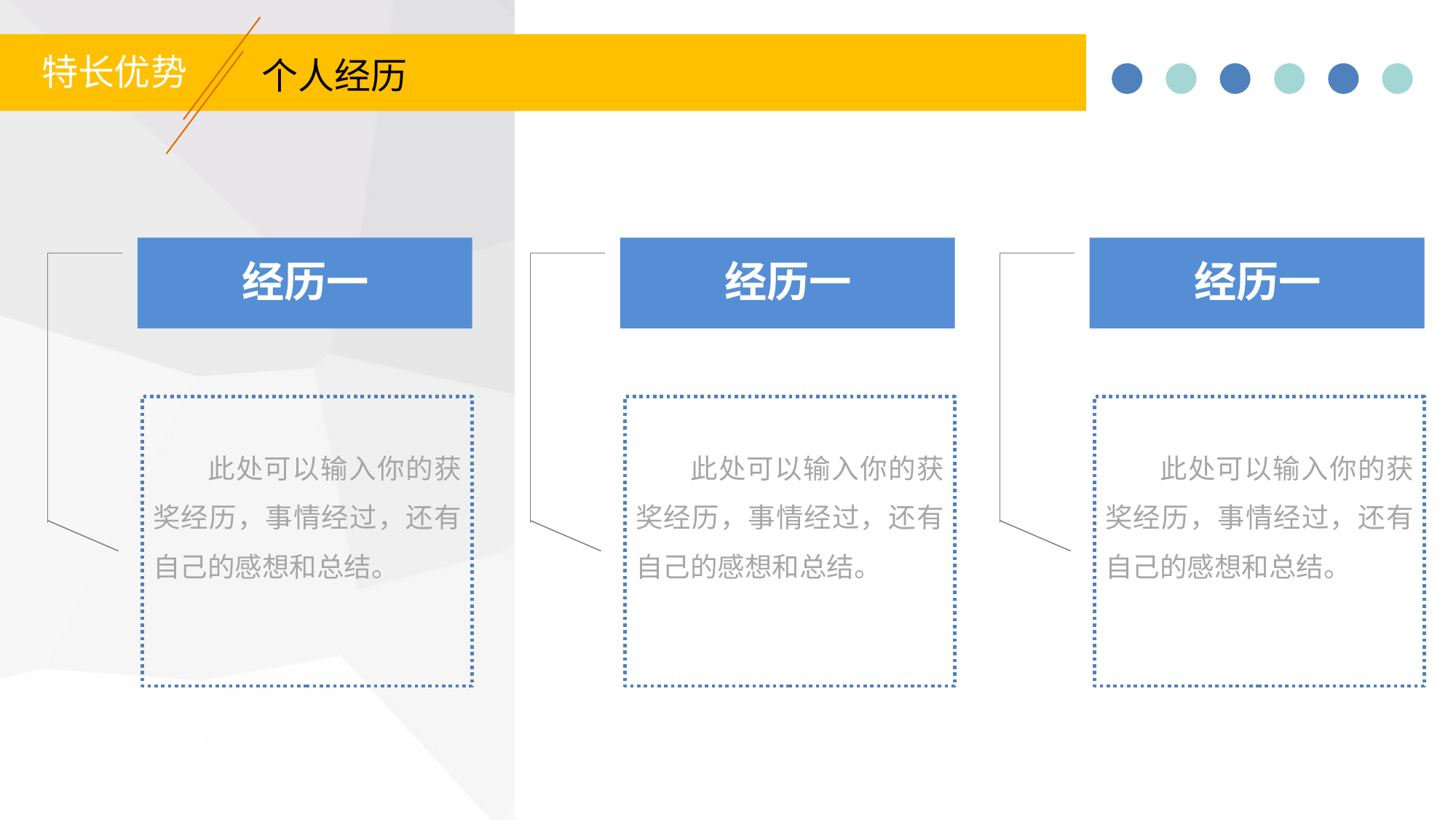

特长优势
个人经历

经历一

经历一

经历一

此处可以输入你的获奖经历，事情经过，还有自己的感想和总结。

此处可以输入你的获奖经历，事情经过，还有自己的感想和总结。

此处可以输入你的获奖经历，事情经过，还有自己的感想和总结。